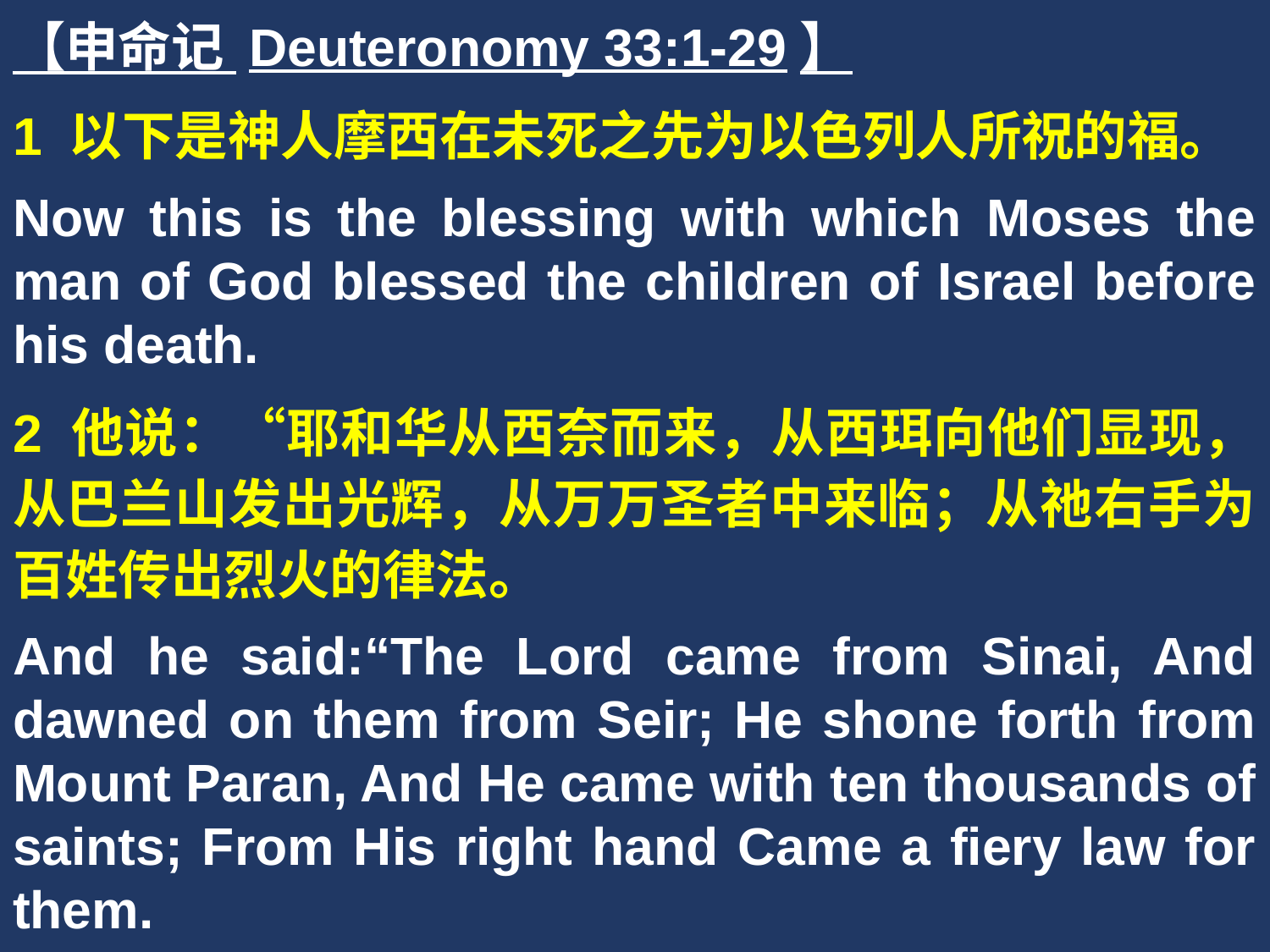

【申命记 Deuteronomy 33:1-29】
1 以下是神人摩西在未死之先为以色列人所祝的福。
Now this is the blessing with which Moses the man of God blessed the children of Israel before his death.
2 他说：“耶和华从西奈而来，从西珥向他们显现，从巴兰山发出光辉，从万万圣者中来临；从祂右手为百姓传出烈火的律法。
And he said:“The Lord came from Sinai, And dawned on them from Seir; He shone forth from Mount Paran, And He came with ten thousands of saints; From His right hand Came a fiery law for them.